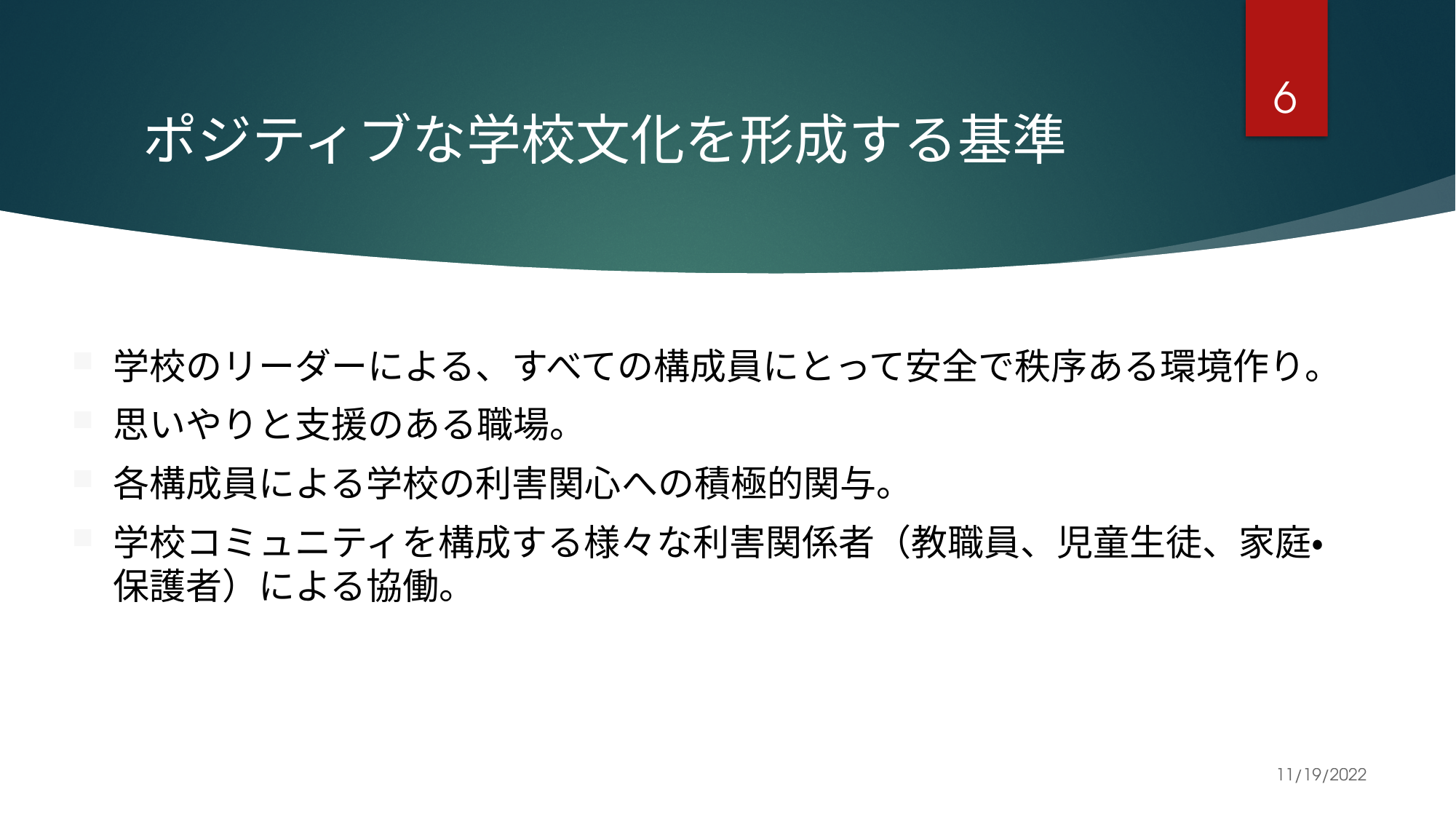

6
# ポジティブな学校文化を形成する基準

学校のリーダーによる、すべての構成員にとって安全で秩序ある環境作り。
思いやりと支援のある職場。
各構成員による学校の利害関心への積極的関与。
学校コミュニティを構成する様々な利害関係者（教職員、児童生徒、家庭・保護者）による協働。

11/19/2022